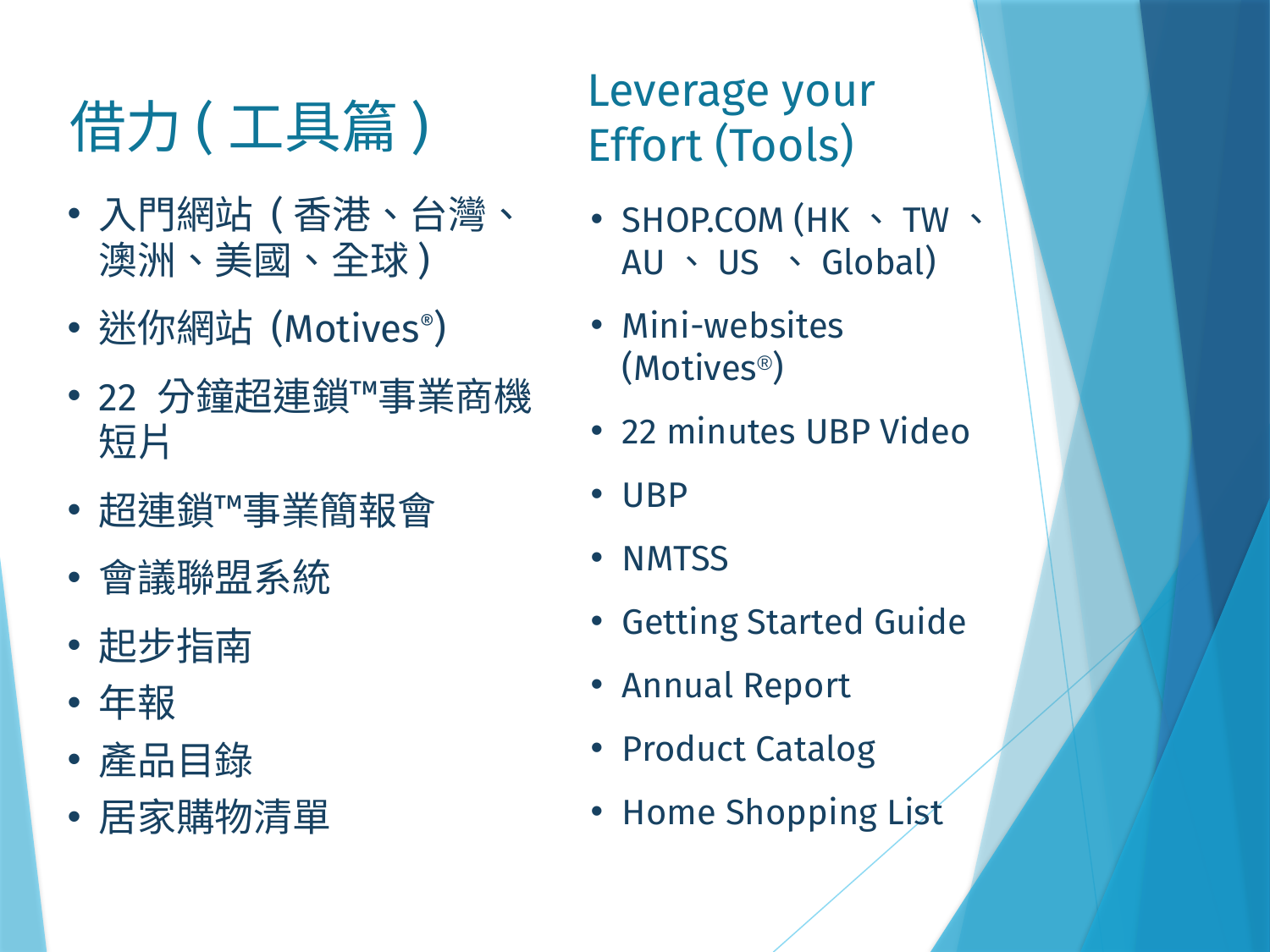

Leverage your Effort (Tools)
借力(工具篇)
入門網站 (香港、台灣、澳洲、美國、全球)
迷你網站 (Motives®)
22 分鐘超連鎖™事業商機短片
超連鎖™事業簡報會
會議聯盟系統
起步指南
年報
產品目錄
居家購物清單
SHOP.COM (HK、TW、AU、US 、Global)
Mini-websites (Motives®)
22 minutes UBP Video
UBP
NMTSS
Getting Started Guide
Annual Report
Product Catalog
Home Shopping List